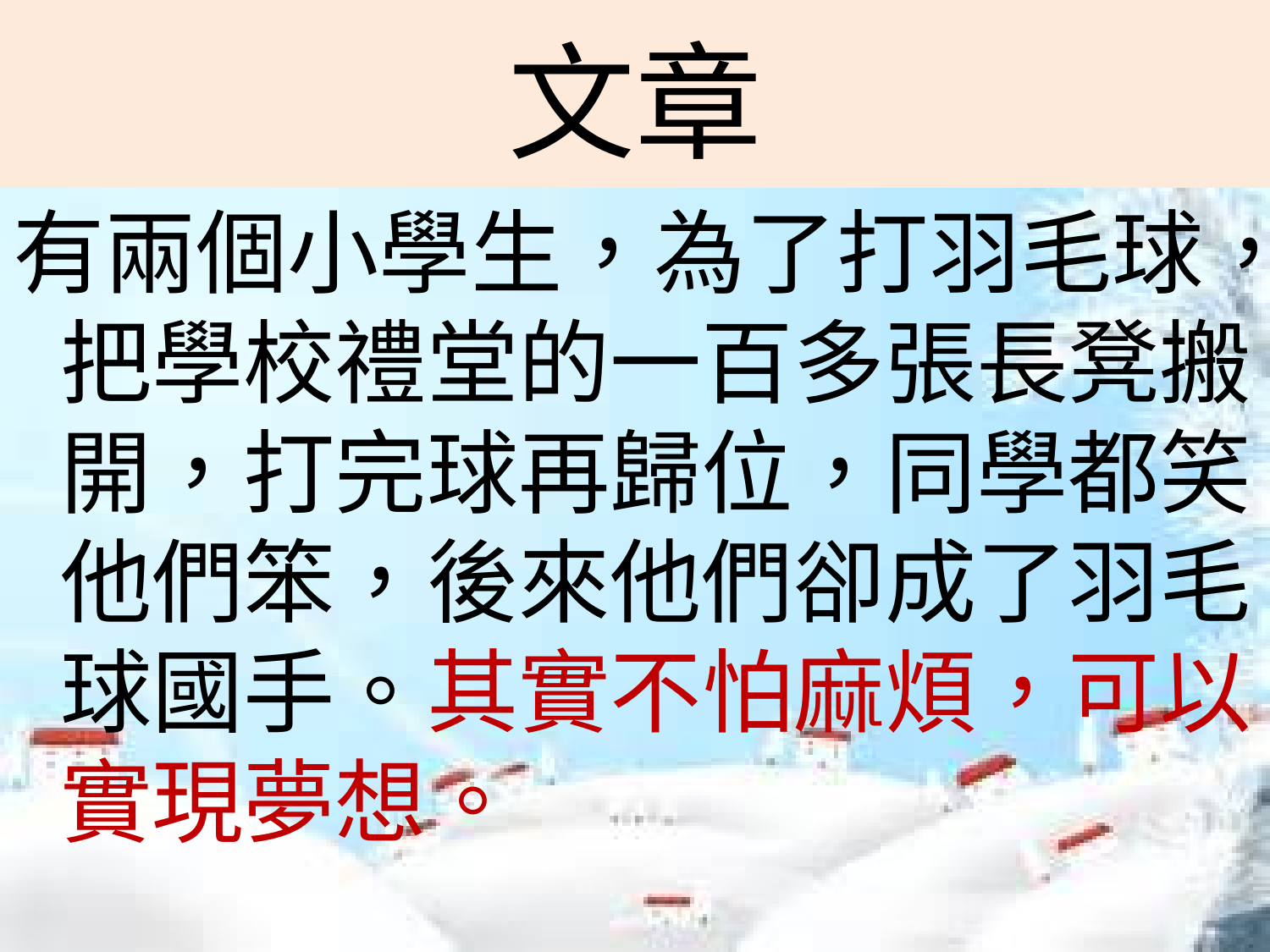

# 文章
有兩個小學生，為了打羽毛球，把學校禮堂的一百多張長凳搬開，打完球再歸位，同學都笑他們笨，後來他們卻成了羽毛球國手。其實不怕麻煩，可以實現夢想。